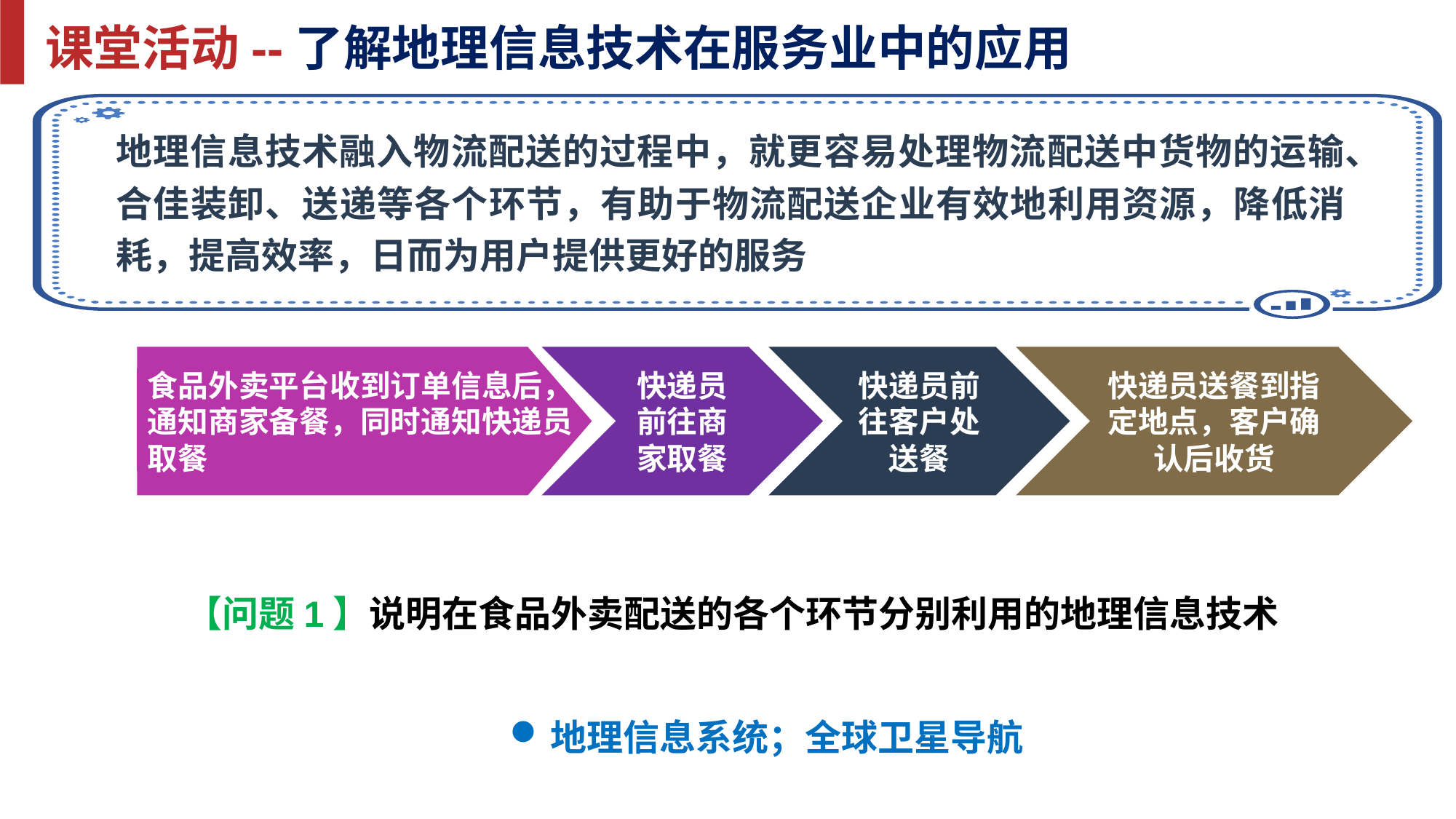

课堂活动--了解地理信息技术在服务业中的应用

地理信息技术融入物流配送的过程中，就更容易处理物流配送中货物的运输、合佳装卸、送递等各个环节，有助于物流配送企业有效地利用资源，降低消耗，提高效率，日而为用户提供更好的服务
食品外卖平台收到订单信息后，通知商家备餐，同时通知快递员取餐
快递员前往商家取餐
快递员前往客户处送餐
快递员送餐到指定地点，客户确认后收货
【问题1】说明在食品外卖配送的各个环节分别利用的地理信息技术
地理信息系统；全球卫星导航